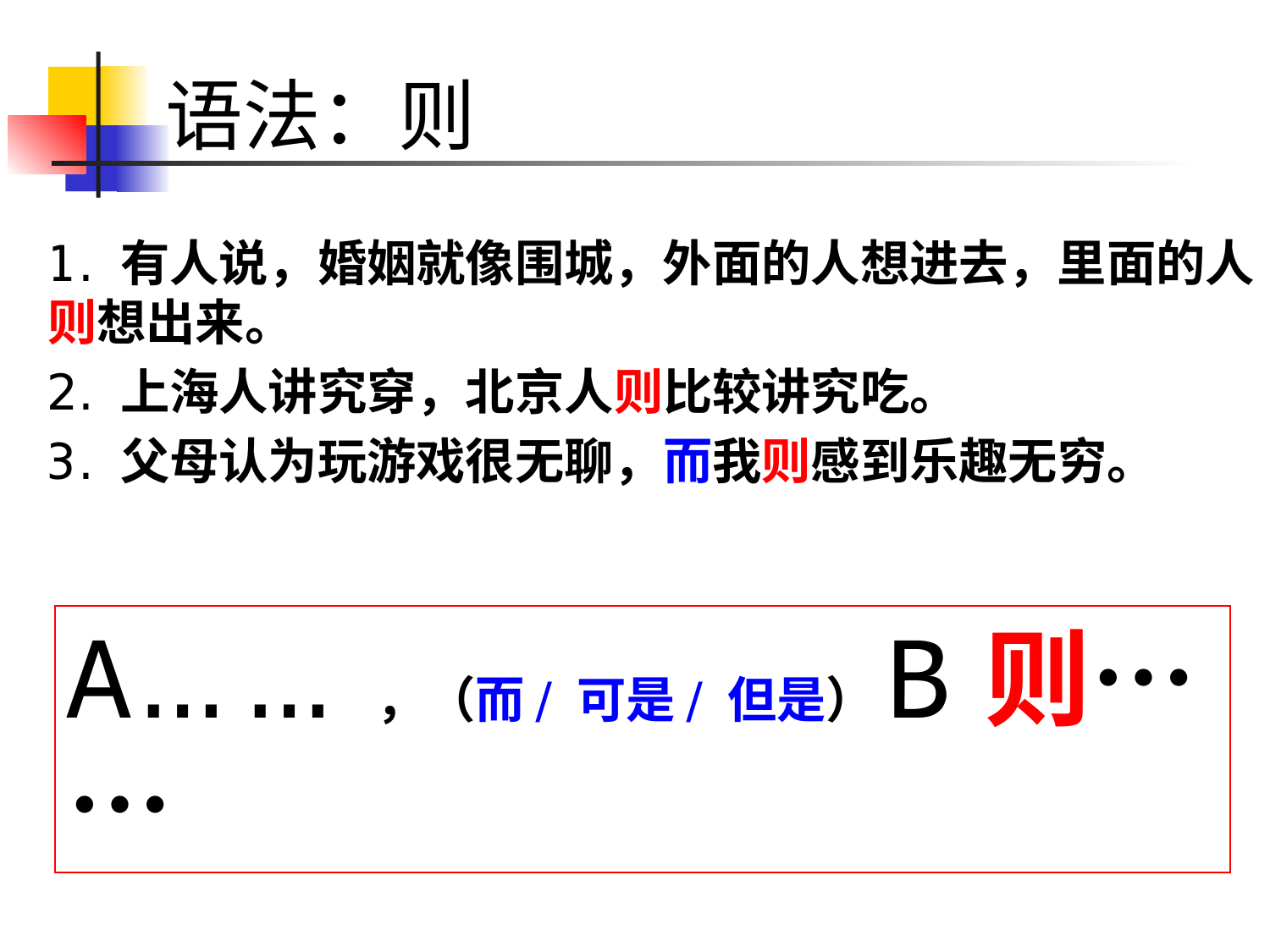

# 语法：则
1. 有人说，婚姻就像围城，外面的人想进去，里面的人则想出来。
2. 上海人讲究穿，北京人则比较讲究吃。
3. 父母认为玩游戏很无聊，而我则感到乐趣无穷。

A……，（而/可是/但是）B则……